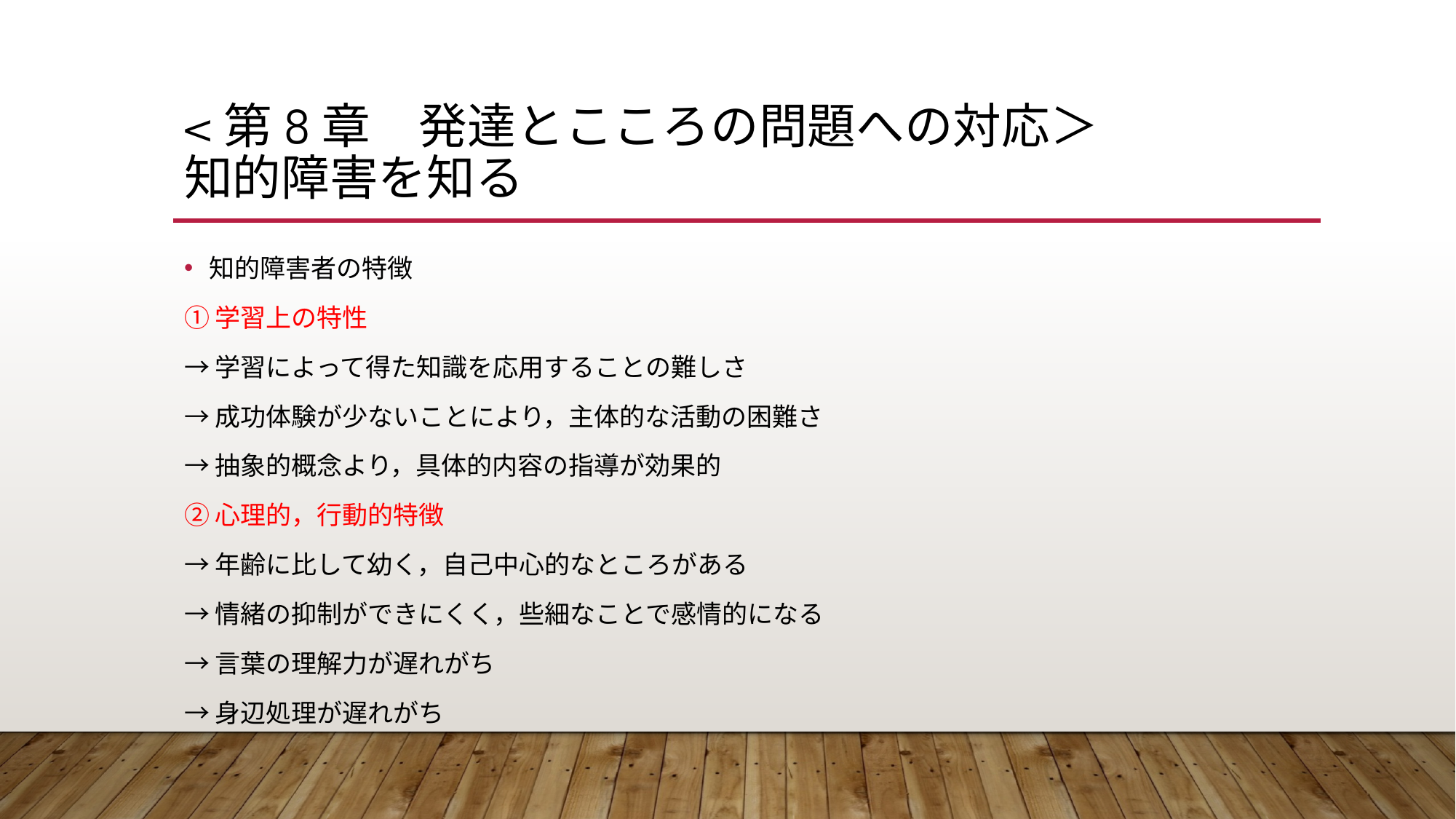

# <第8章　発達とこころの問題への対応＞ 知的障害を知る
知的障害者の特徴
①学習上の特性
→学習によって得た知識を応用することの難しさ
→成功体験が少ないことにより，主体的な活動の困難さ
→抽象的概念より，具体的内容の指導が効果的
②心理的，行動的特徴
→年齢に比して幼く，自己中心的なところがある
→情緒の抑制ができにくく，些細なことで感情的になる
→言葉の理解力が遅れがち
→身辺処理が遅れがち